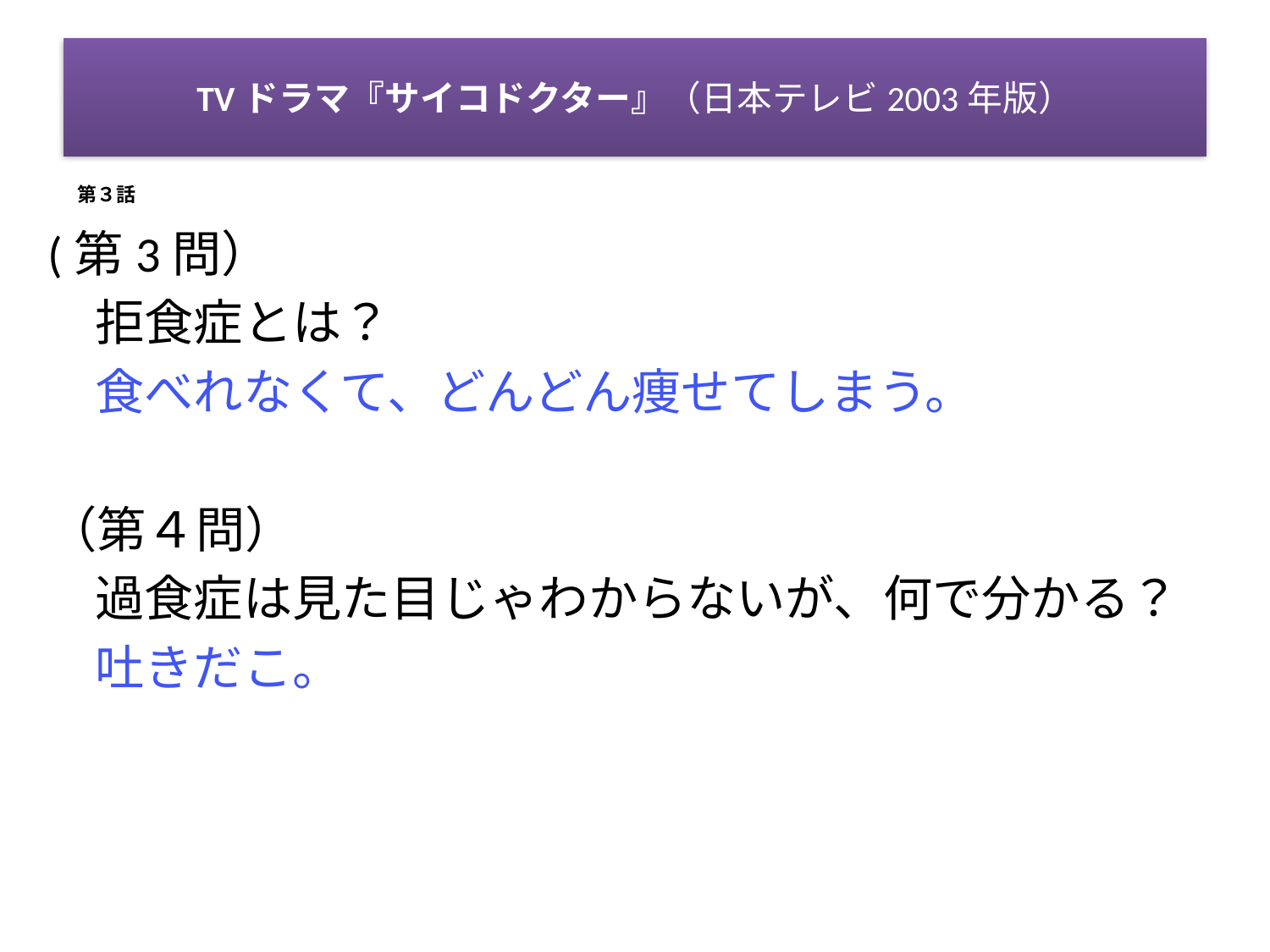

# TVドラマ『サイコドクター』（日本テレビ2003年版）
第３話
(第3問）
	拒食症とは？
	食べれなくて、どんどん痩せてしまう。

（第４問）
	過食症は見た目じゃわからないが、何で分かる？
	吐きだこ。